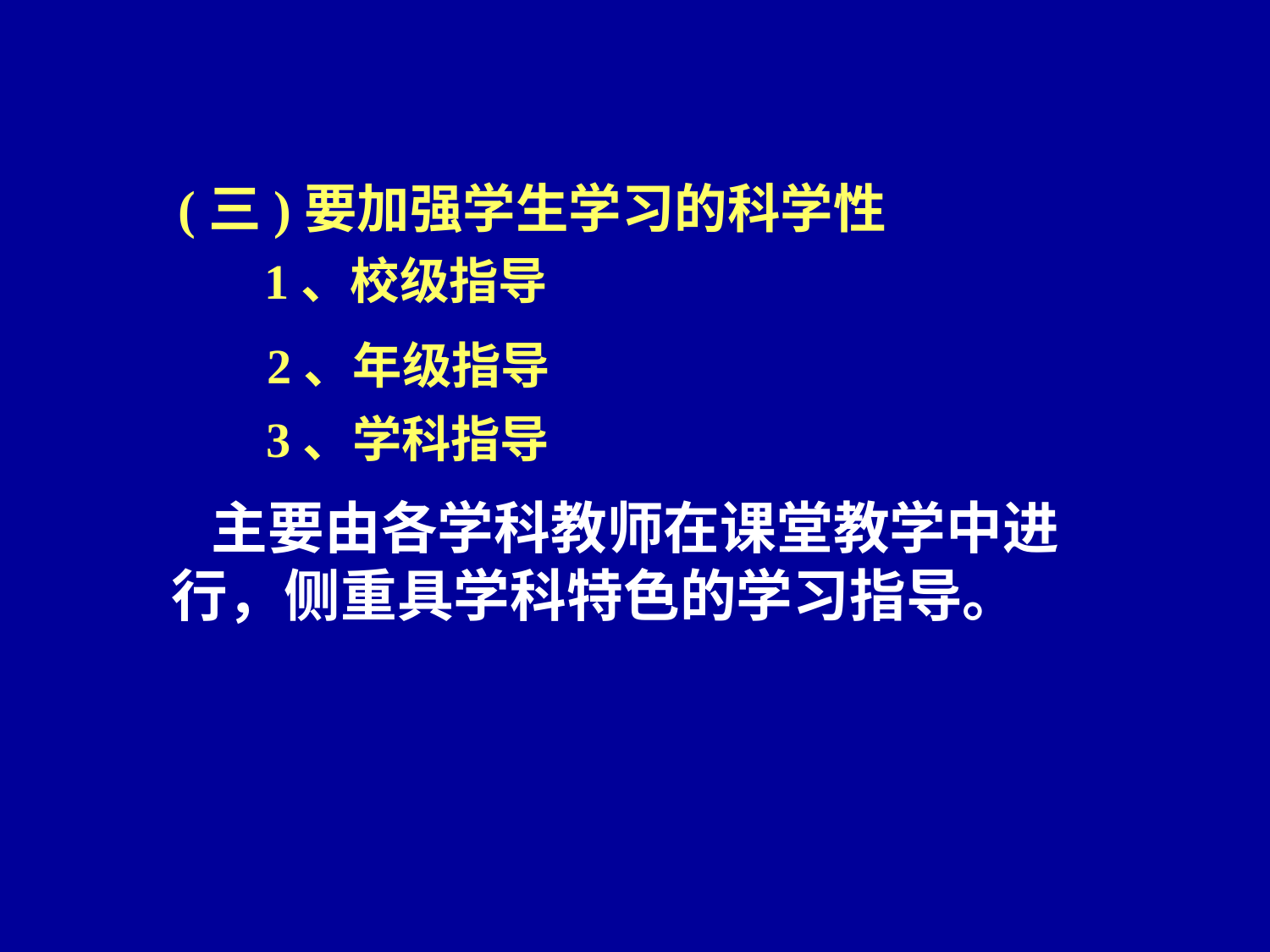

(三)要加强学生学习的科学性
1、校级指导
2、年级指导
3、学科指导
   主要由各学科教师在课堂教学中进行，侧重具学科特色的学习指导。